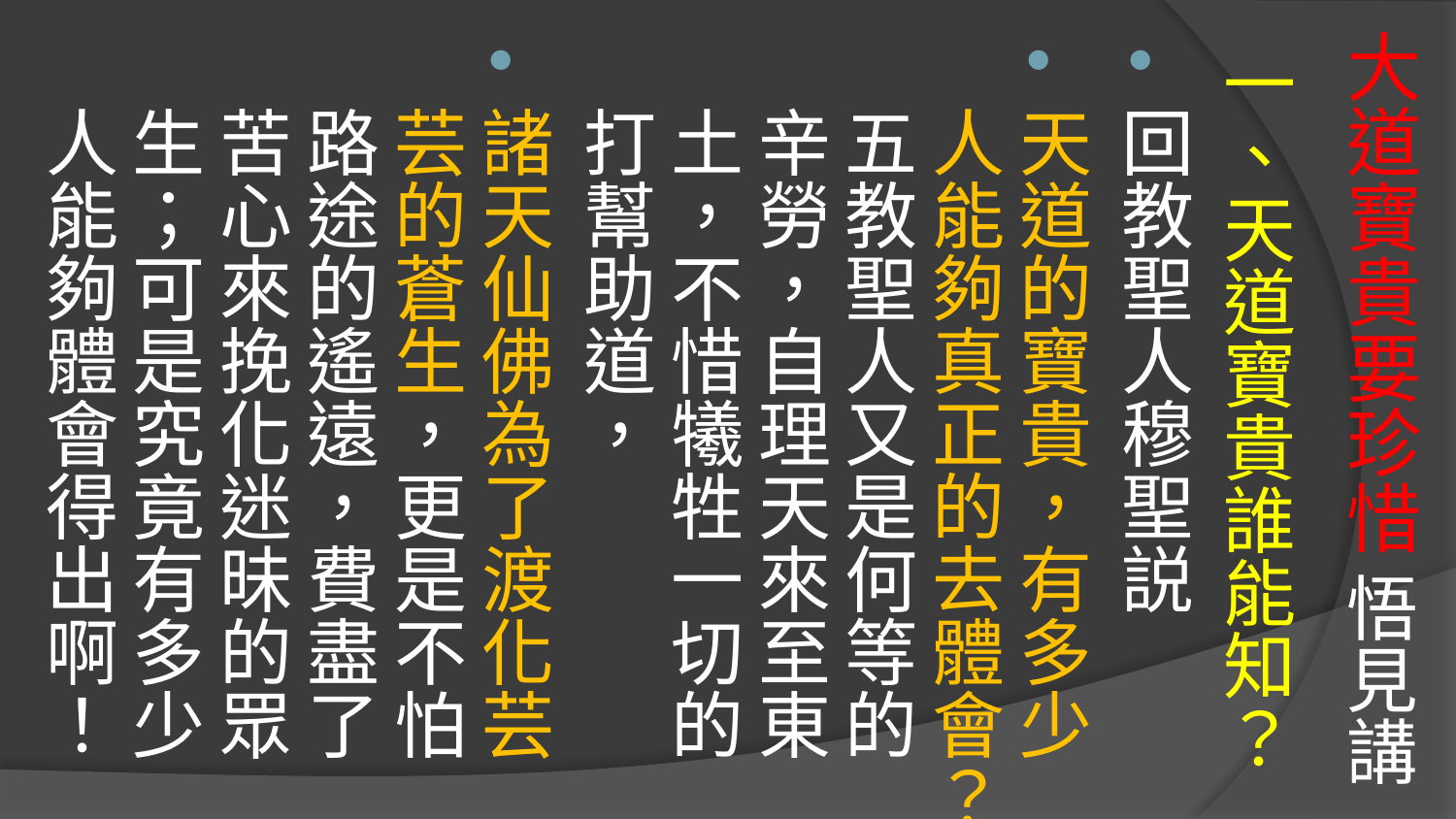

# 大道寶貴要珍惜 悟見講
一、天道寶貴誰能知？
回教聖人穆聖説
天道的寶貴，有多少人能夠真正的去體會？五教聖人又是何等的辛勞，自理天來至東土，不惜犧牲一切的打幫助道，
諸天仙佛為了渡化芸芸的蒼生，更是不怕路途的遙遠，費盡了苦心來挽化迷昧的眾生；可是究竟有多少人能夠體會得出啊！